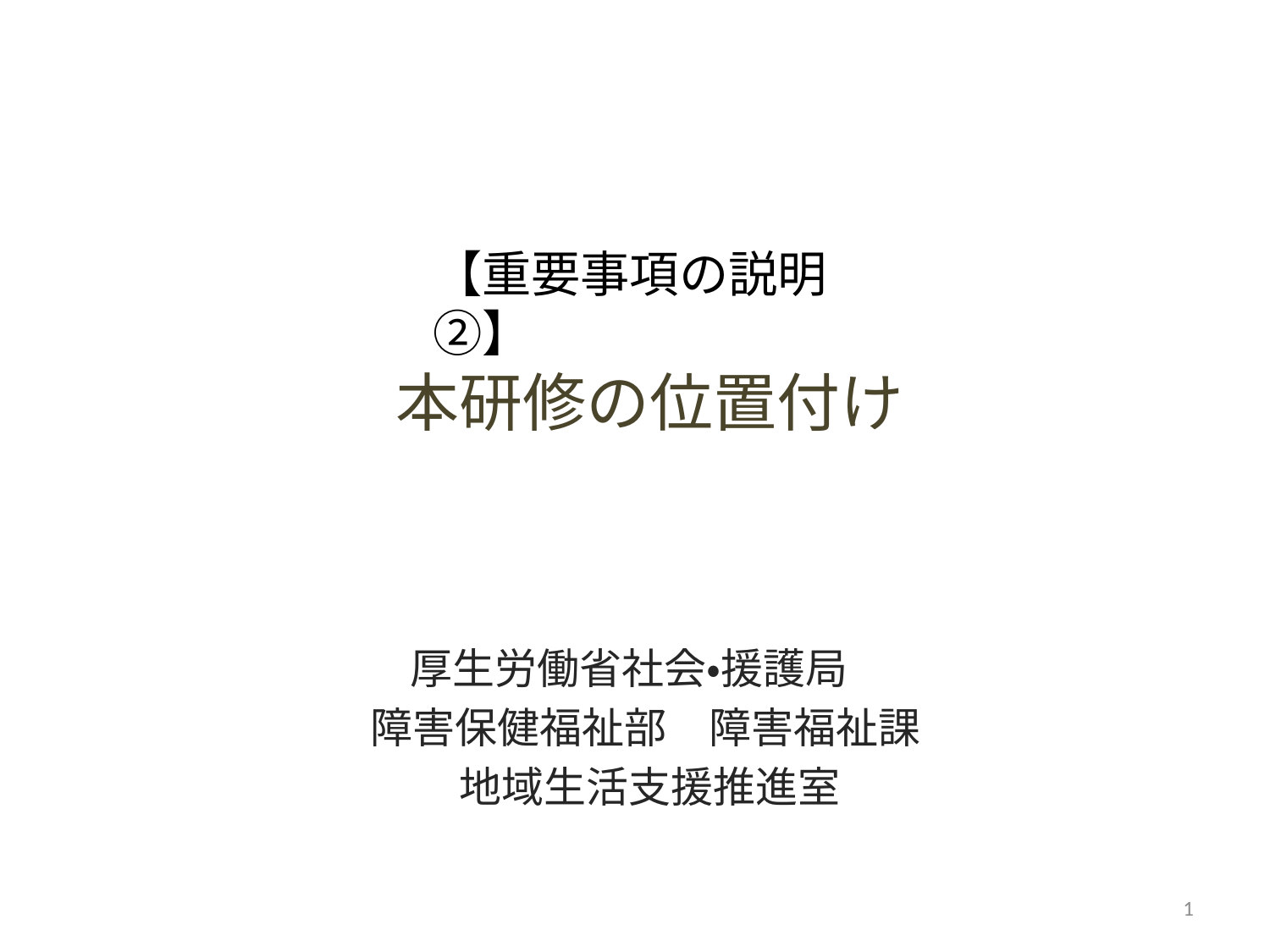

【重要事項の説明②】
本研修の位置付け
厚生労働省社会・援護局
障害保健福祉部　障害福祉課
地域生活支援推進室

1